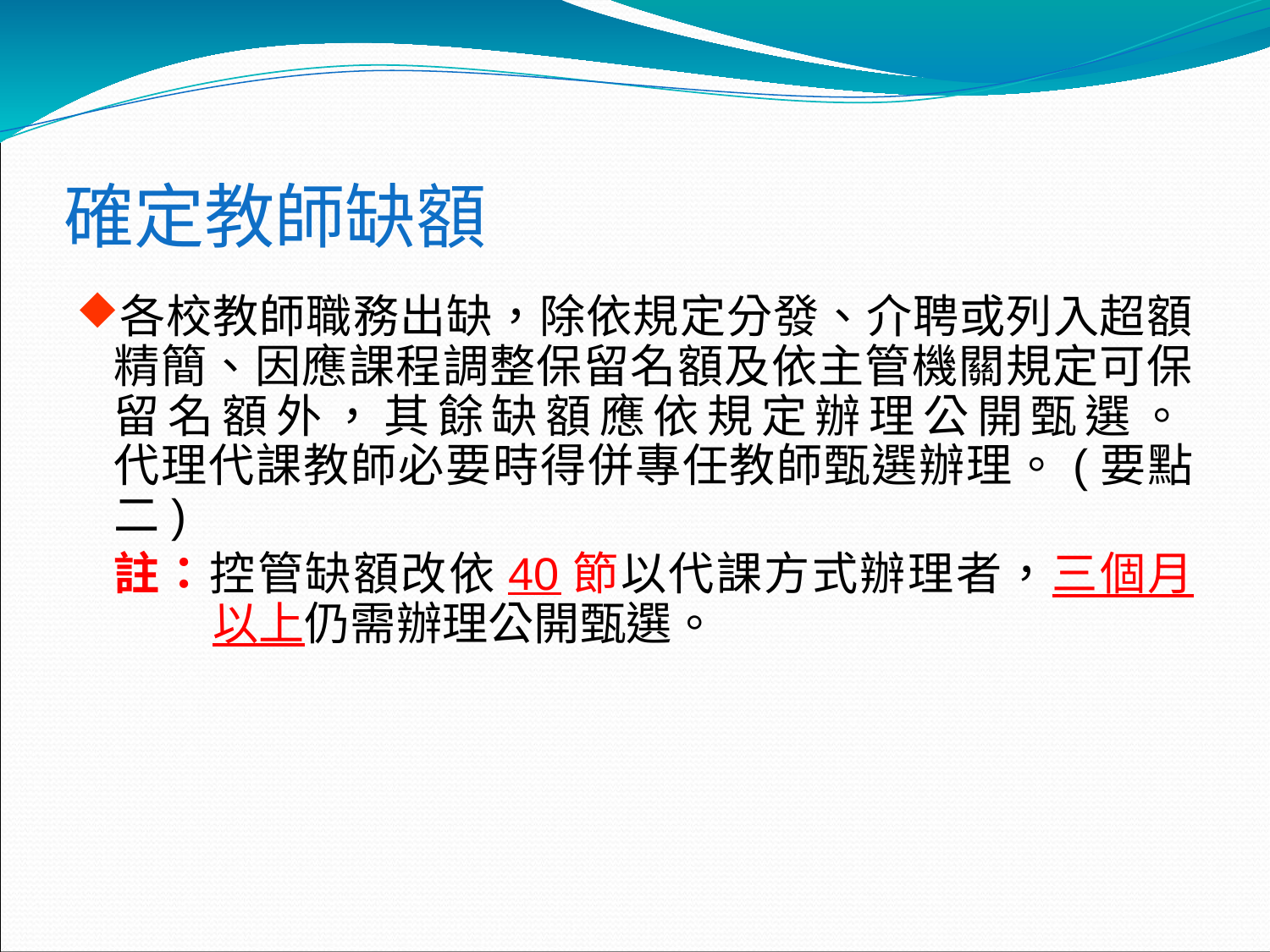

確定教師缺額
各校教師職務出缺，除依規定分發、介聘或列入超額精簡、因應課程調整保留名額及依主管機關規定可保留名額外，其餘缺額應依規定辦理公開甄選。
代理代課教師必要時得併專任教師甄選辦理。(要點二)
註：控管缺額改依40節以代課方式辦理者，三個月以上仍需辦理公開甄選。